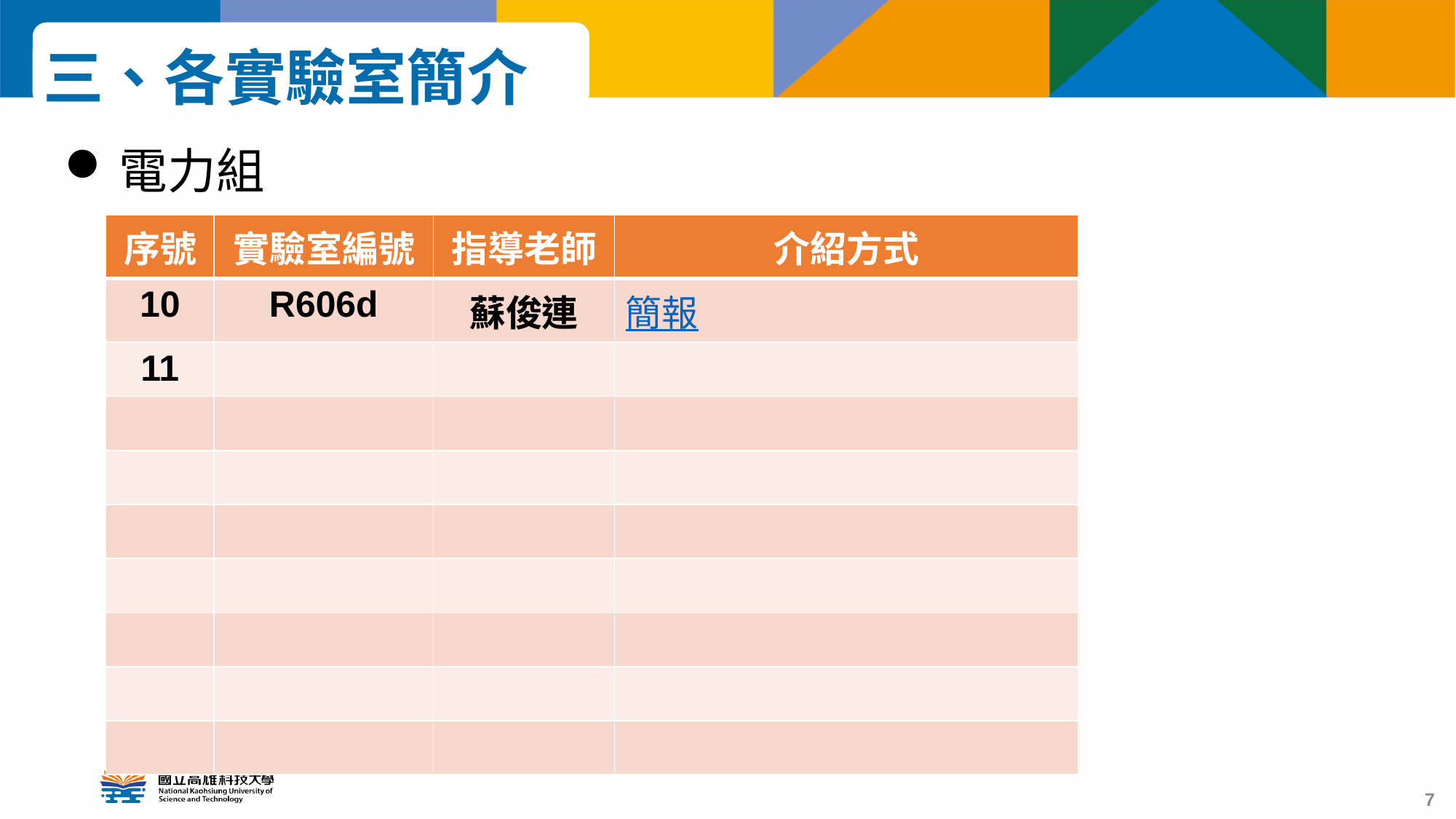

三、各實驗室簡介

電力組
| 序號 | 實驗室編號 | 指導老師 | 介紹方式 |
| --- | --- | --- | --- |
| 10 | R606d | 蘇俊連 | 簡報 |
| 11 |  |  |  |
|  |  |  |  |
|  |  |  |  |
|  |  |  |  |
|  |  |  |  |
|  |  |  |  |
|  |  |  |  |
|  |  |  |  |
7